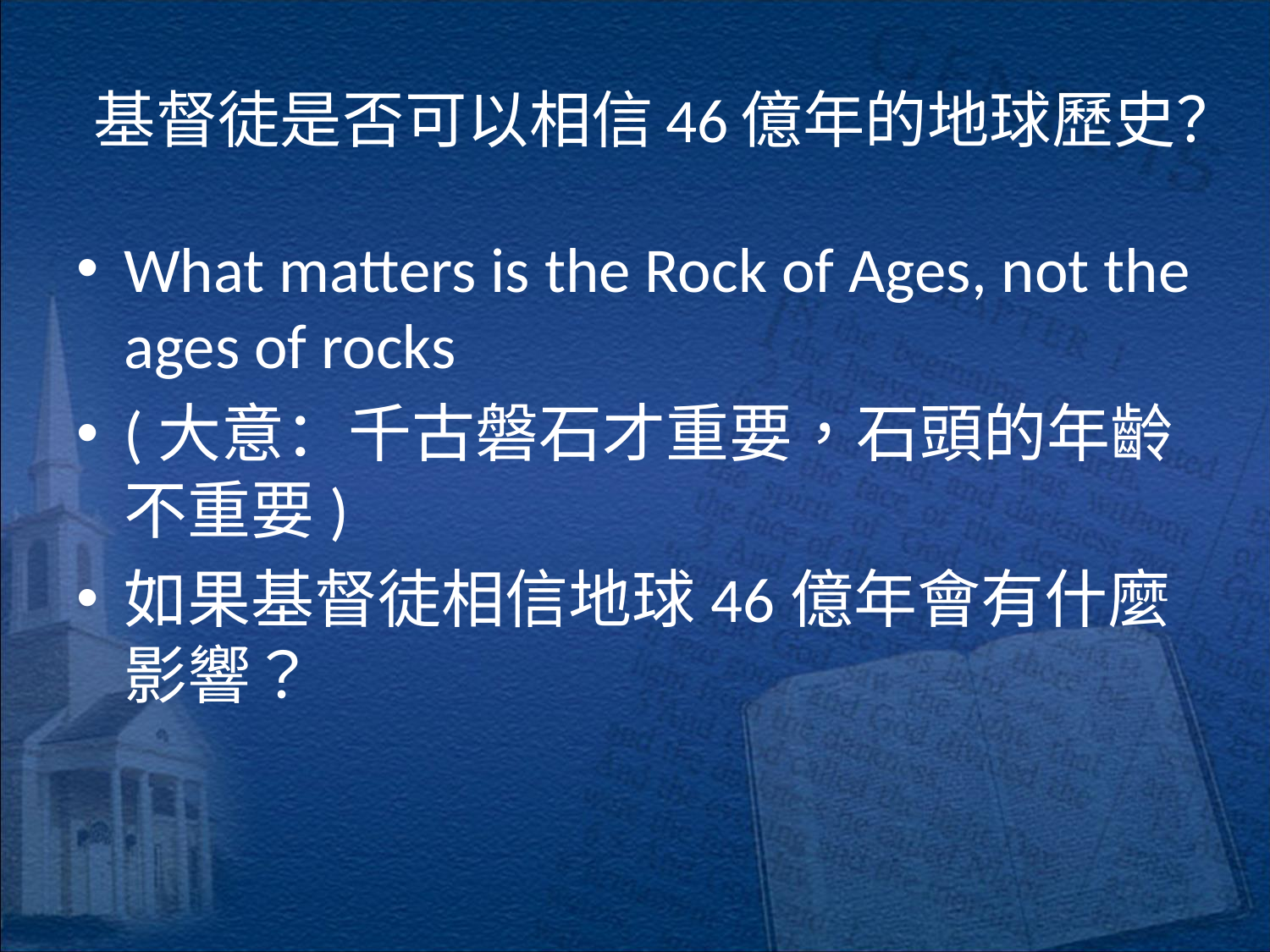

# 基督徒是否可以相信46億年的地球歷史？
What matters is the Rock of Ages, not the ages of rocks
(大意：千古磐石才重要，石頭的年齡不重要)
如果基督徒相信地球46億年會有什麼影響？